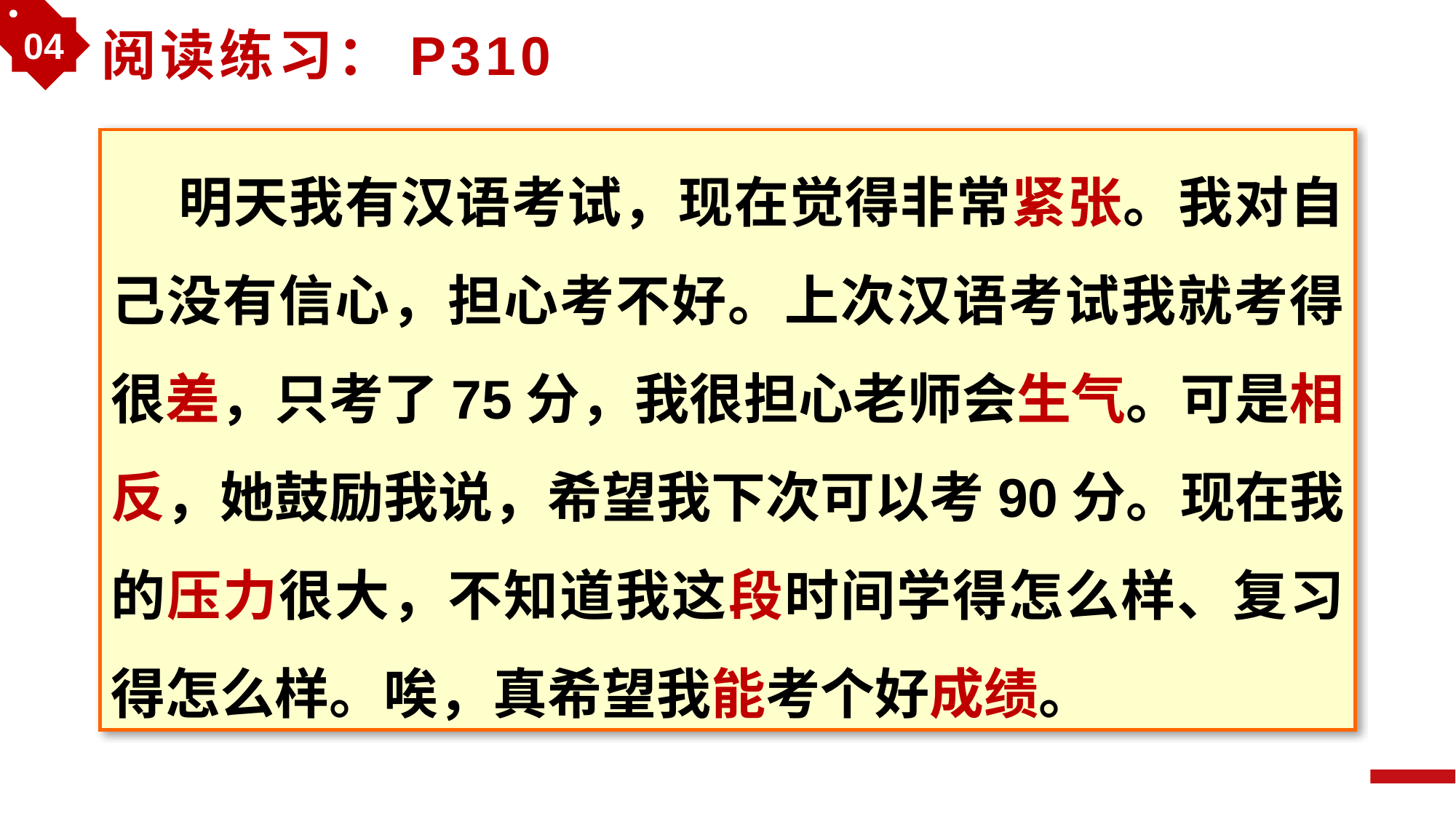

04
阅读练习：P310
    明天我有汉语考试，现在觉得非常紧张。我对自己没有信心，担心考不好。上次汉语考试我就考得很差，只考了75分，我很担心老师会生气。可是相反，她鼓励我说，希望我下次可以考90分。现在我的压力很大，不知道我这段时间学得怎么样、复习得怎么样。唉，真希望我能考个好成绩。